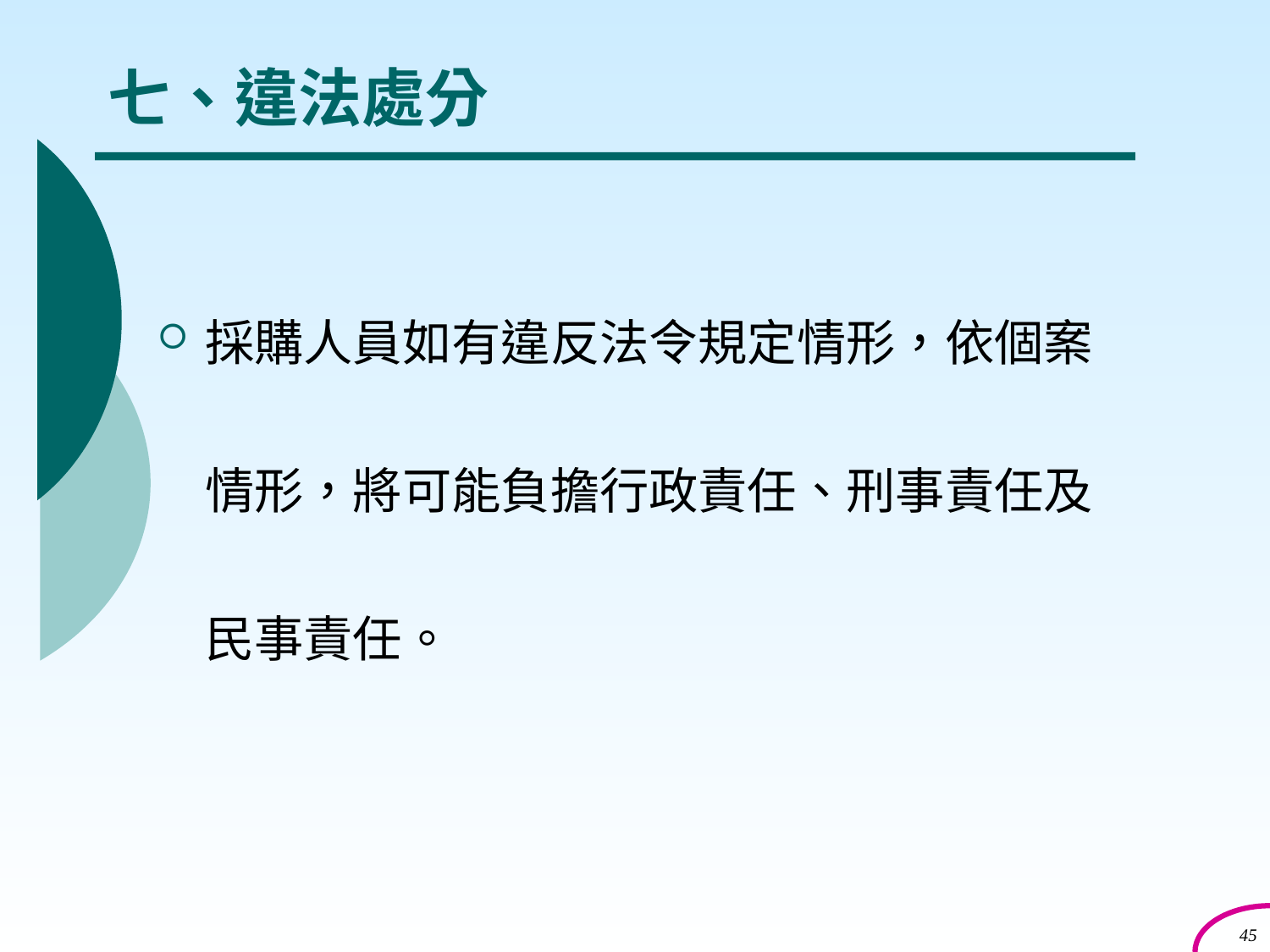

# 七、違法處分
採購人員如有違反法令規定情形，依個案情形，將可能負擔行政責任、刑事責任及民事責任。
45